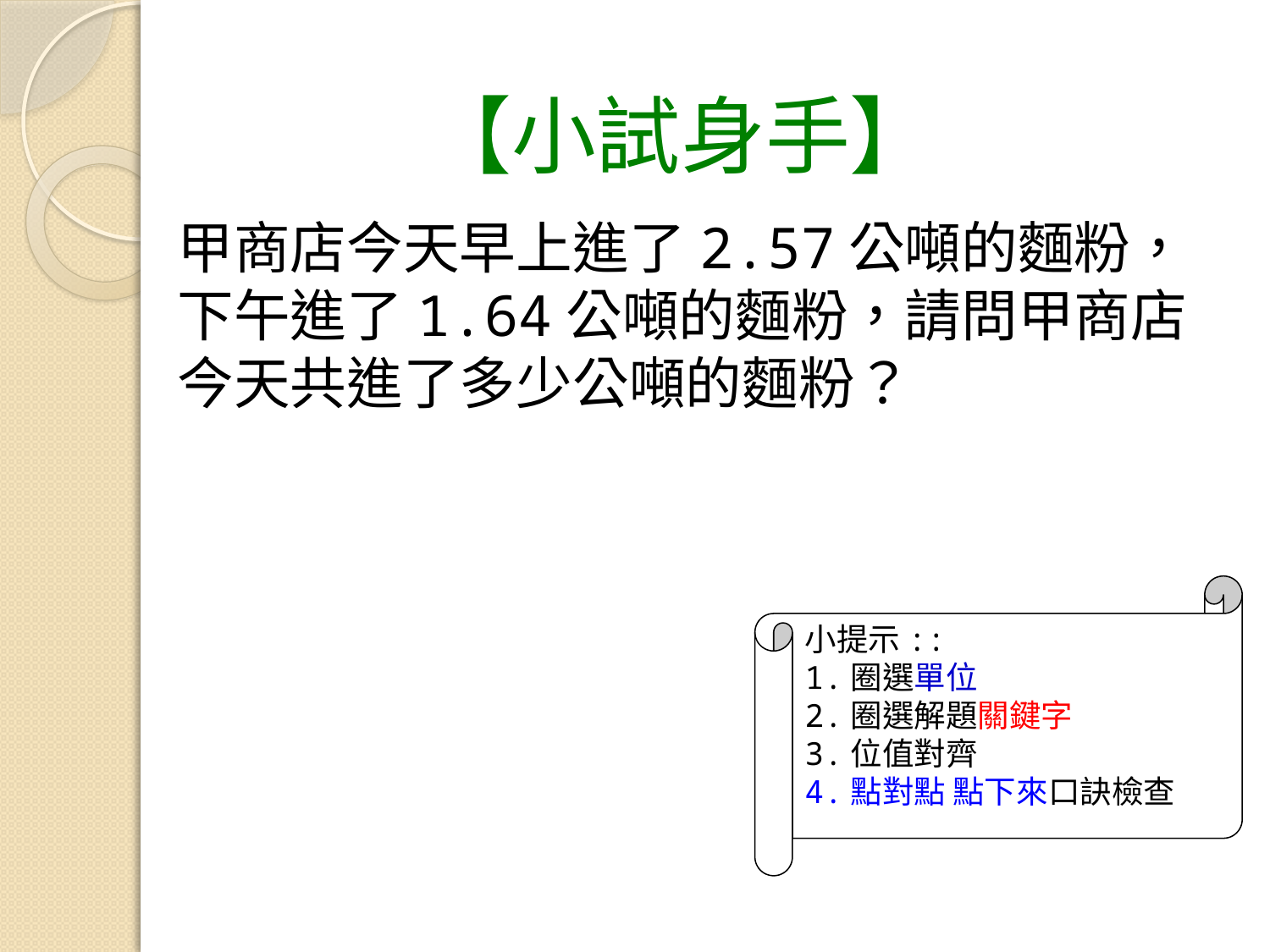

【小試身手】
甲商店今天早上進了2.57公噸的麵粉，下午進了1.64公噸的麵粉，請問甲商店今天共進了多少公噸的麵粉？
小提示::
1.圈選單位
2.圈選解題關鍵字
3.位值對齊
4.點對點 點下來口訣檢查